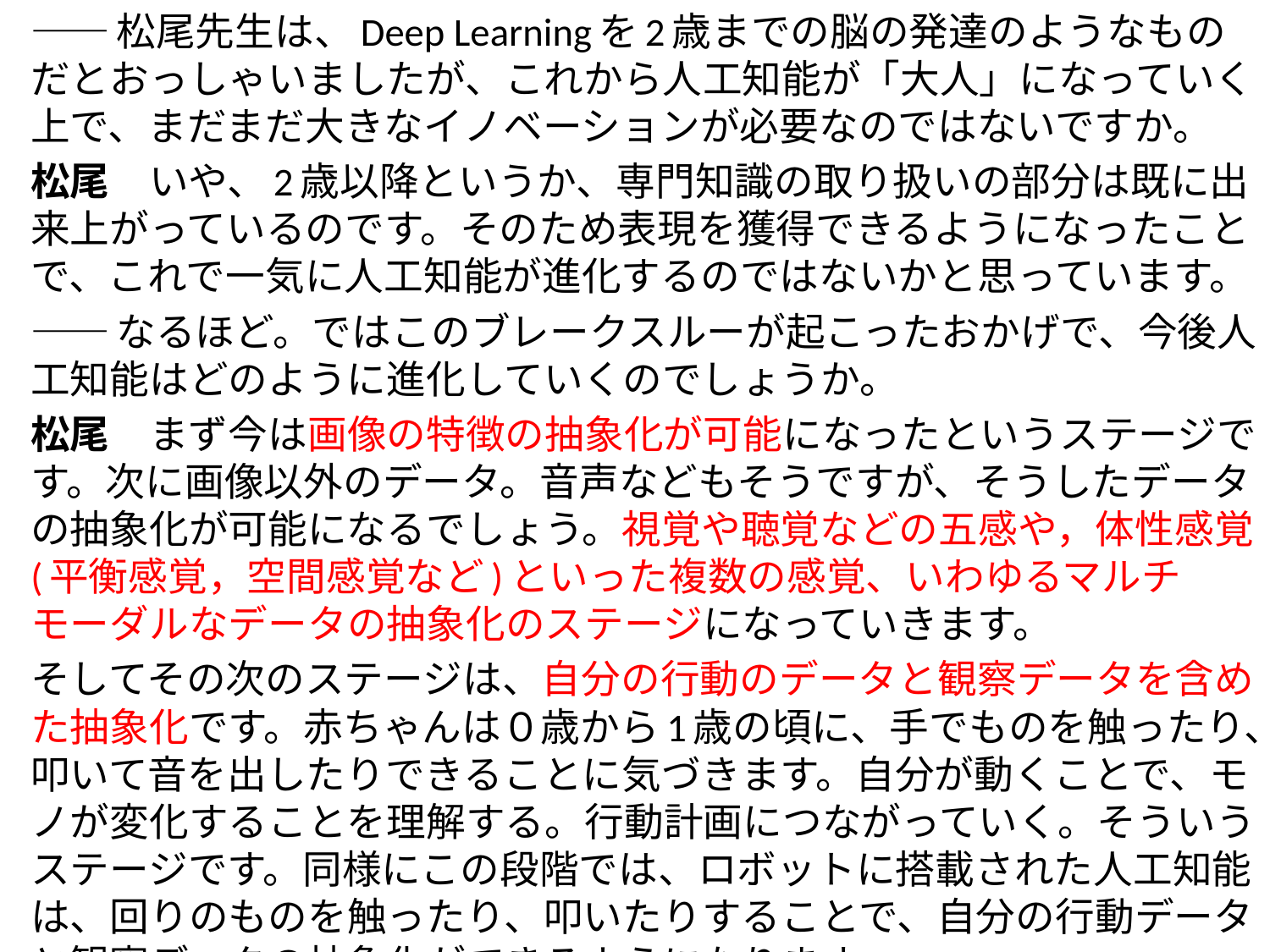

――松尾先生は、Deep Learningを2歳までの脳の発達のようなものだとおっしゃいましたが、これから人工知能が「大人」になっていく上で、まだまだ大きなイノベーションが必要なのではないですか。
松尾　いや、2歳以降というか、専門知識の取り扱いの部分は既に出来上がっているのです。そのため表現を獲得できるようになったことで、これで一気に人工知能が進化するのではないかと思っています。
――なるほど。ではこのブレークスルーが起こったおかげで、今後人工知能はどのように進化していくのでしょうか。
松尾　まず今は画像の特徴の抽象化が可能になったというステージです。次に画像以外のデータ。音声などもそうですが、そうしたデータの抽象化が可能になるでしょう。視覚や聴覚などの五感や，体性感覚(平衡感覚，空間感覚など)といった複数の感覚、いわゆるマルチモーダルなデータの抽象化のステージになっていきます。
そしてその次のステージは、自分の行動のデータと観察データを含めた抽象化です。赤ちゃんは０歳から1歳の頃に、手でものを触ったり、叩いて音を出したりできることに気づきます。自分が動くことで、モノが変化することを理解する。行動計画につながっていく。そういうステージです。同様にこの段階では、ロボットに搭載された人工知能は、回りのものを触ったり、叩いたりすることで、自分の行動データと観察データの抽象化ができるようになります。